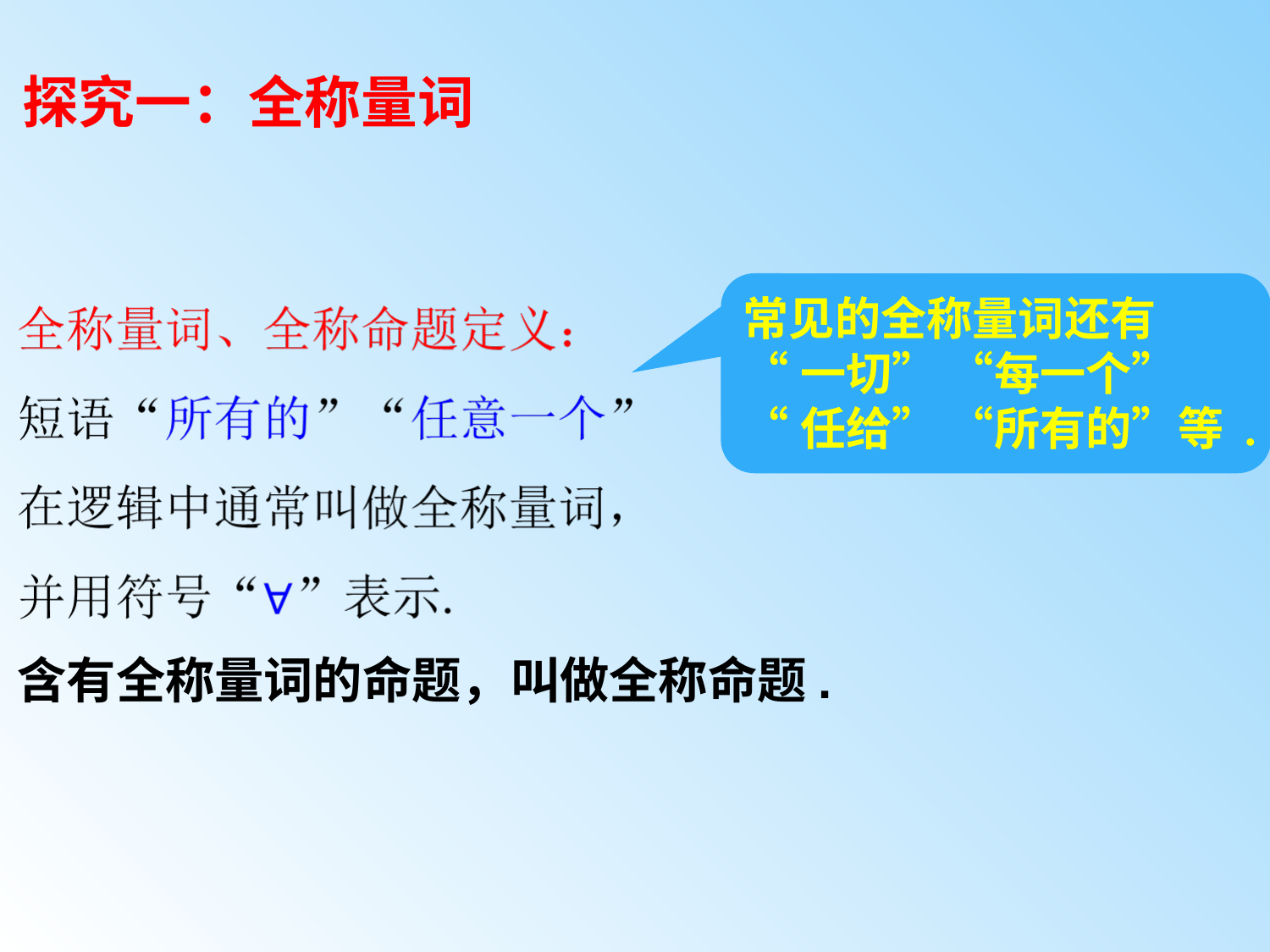

探究一：全称量词

常见的全称量词还有
“一切” “每一个”
“任给” “所有的”等 .
含有全称量词的命题，叫做全称命题.